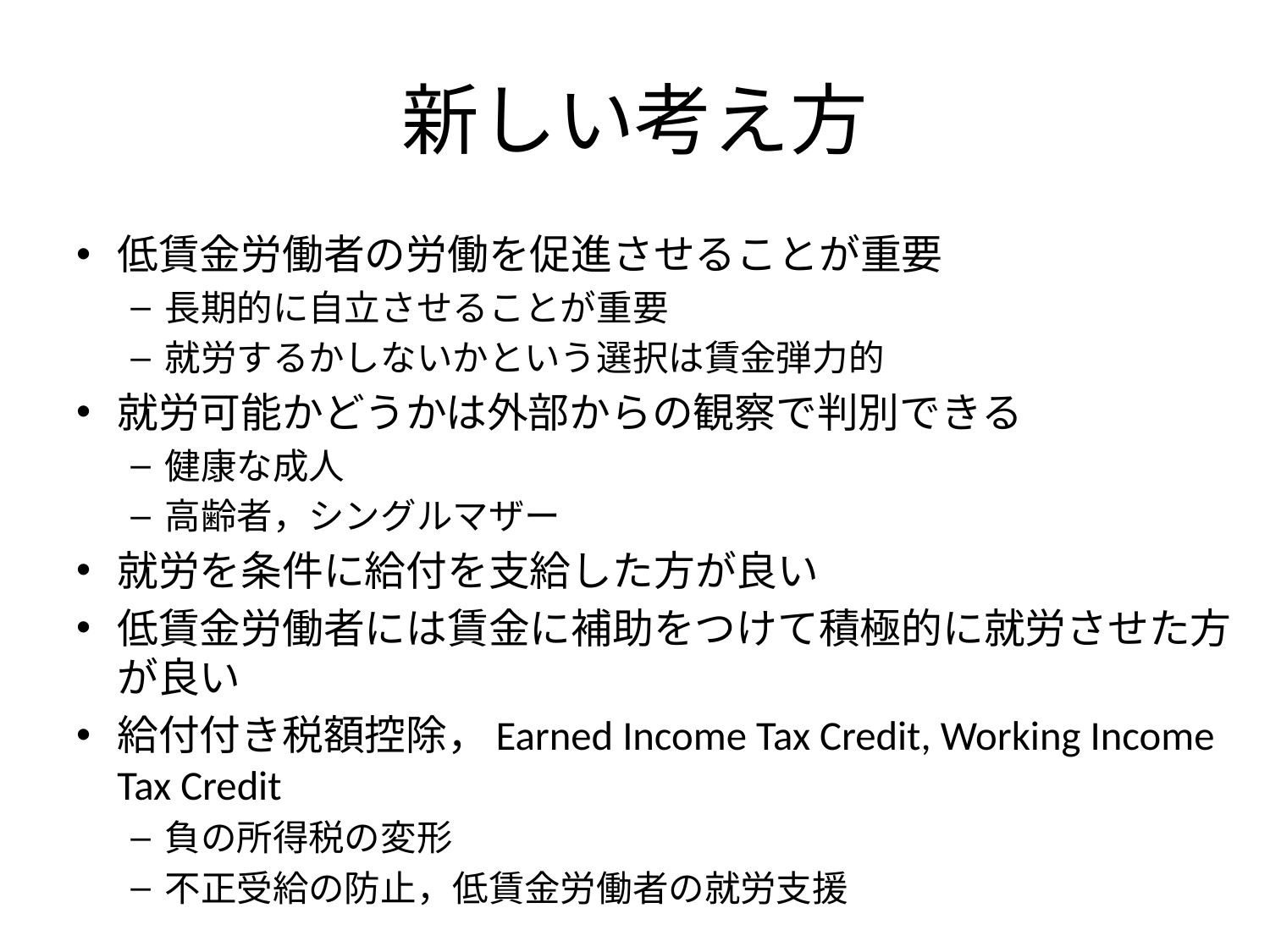

# 新しい考え方
低賃金労働者の労働を促進させることが重要
長期的に自立させることが重要
就労するかしないかという選択は賃金弾力的
就労可能かどうかは外部からの観察で判別できる
健康な成人
高齢者，シングルマザー
就労を条件に給付を支給した方が良い
低賃金労働者には賃金に補助をつけて積極的に就労させた方が良い
給付付き税額控除，Earned Income Tax Credit, Working Income Tax Credit
負の所得税の変形
不正受給の防止，低賃金労働者の就労支援